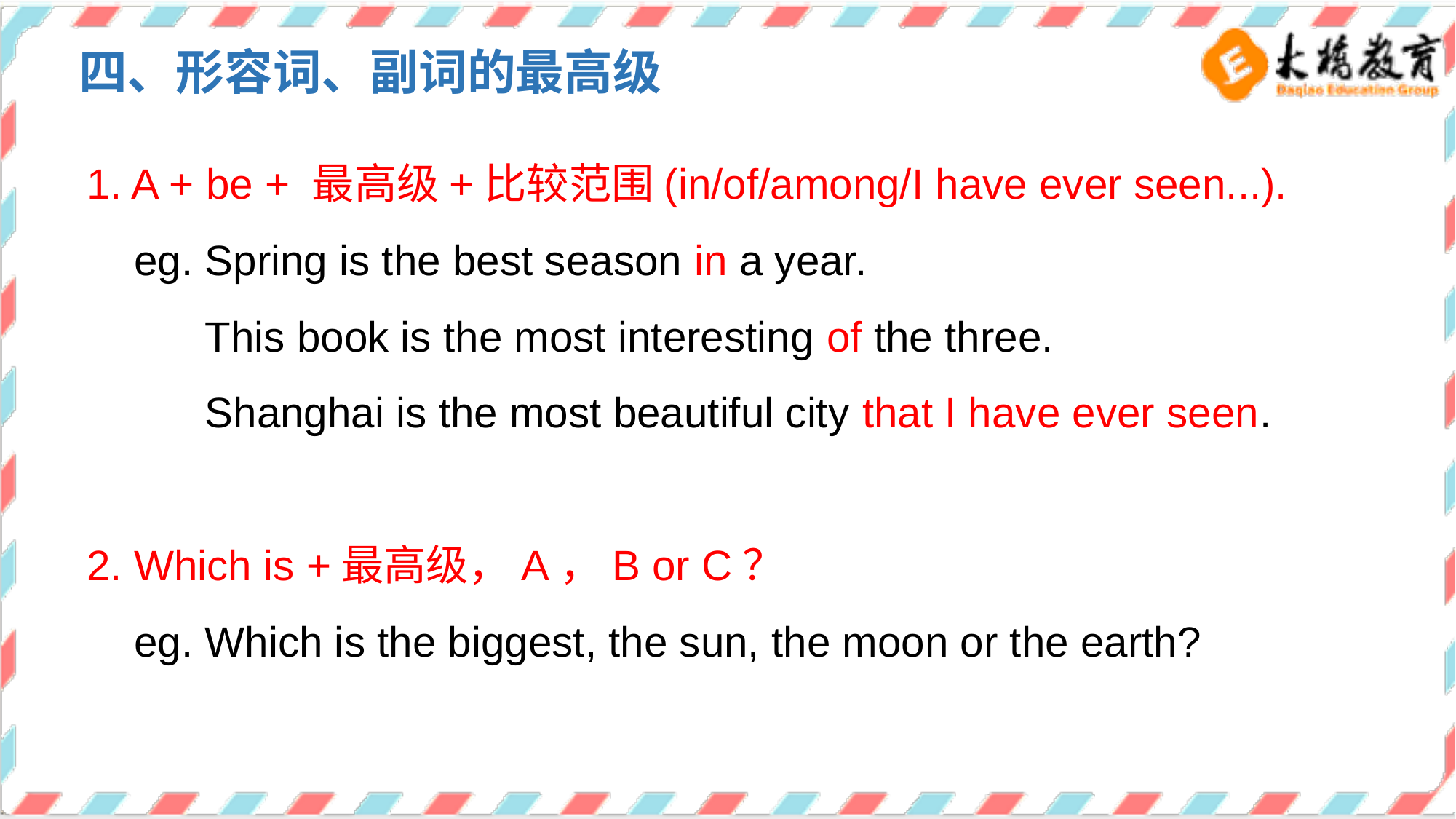

四、形容词、副词的最高级
1. A + be + 最高级+比较范围(in/of/among/I have ever seen...).
    eg. Spring is the best season in a year.
          This book is the most interesting of the three.
          Shanghai is the most beautiful city that I have ever seen.

2. Which is +最高级，A，B or C？
    eg. Which is the biggest, the sun, the moon or the earth?